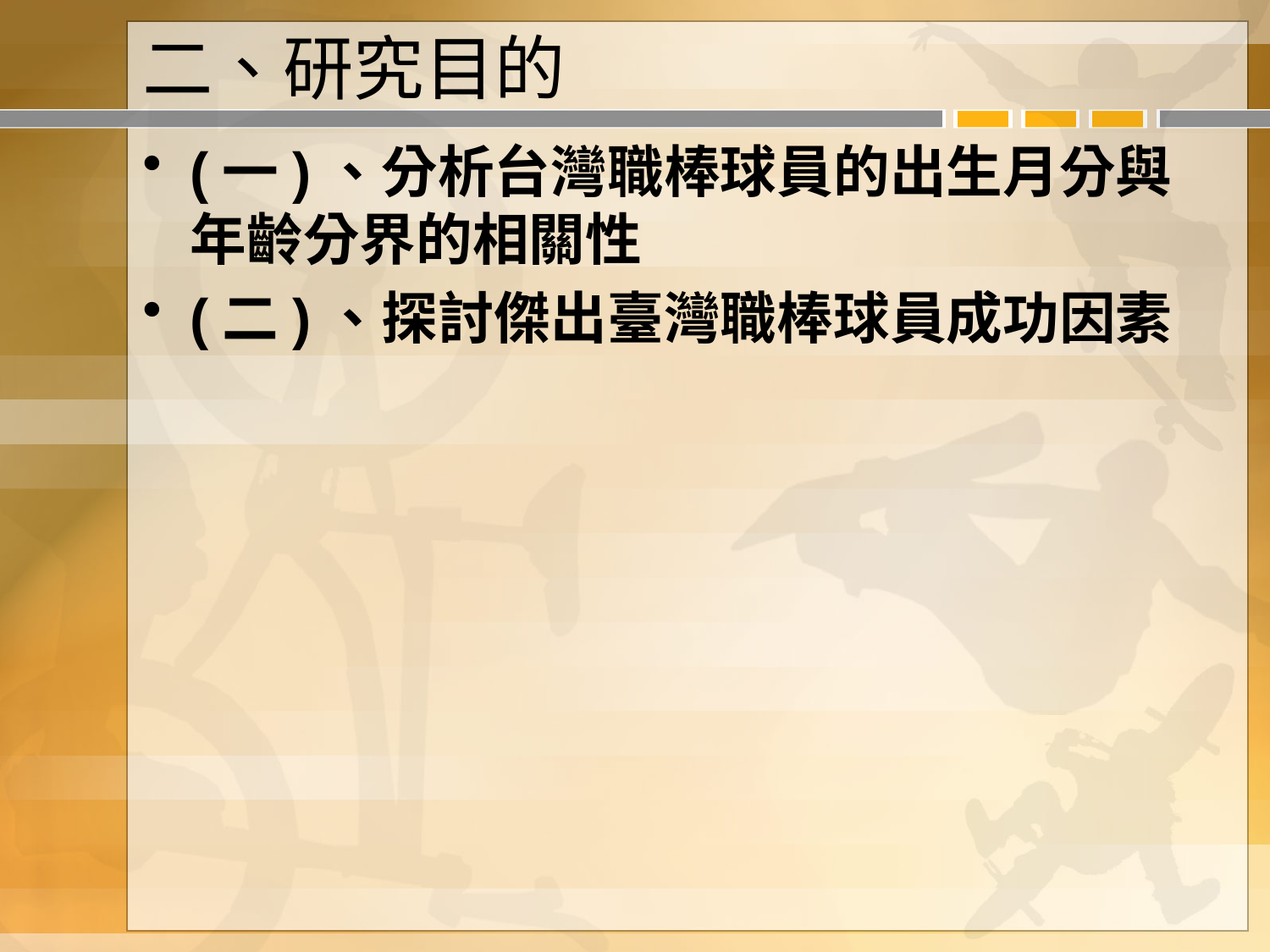

# 二、研究目的
(一)、分析台灣職棒球員的出生月分與年齡分界的相關性
(二)、探討傑出臺灣職棒球員成功因素